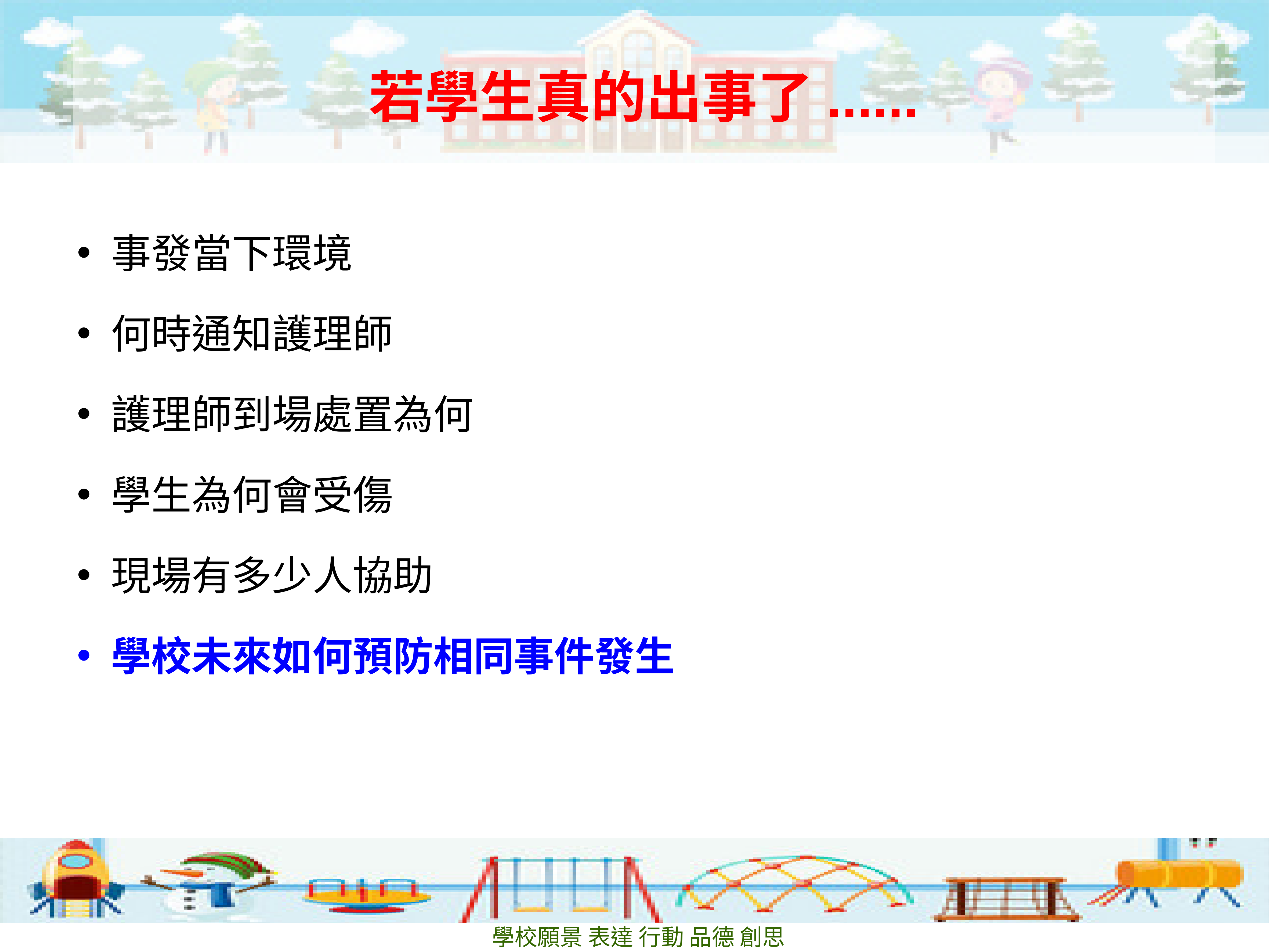

# 若學生真的出事了......
事發當下環境
何時通知護理師
護理師到場處置為何
學生為何會受傷
現場有多少人協助
學校未來如何預防相同事件發生